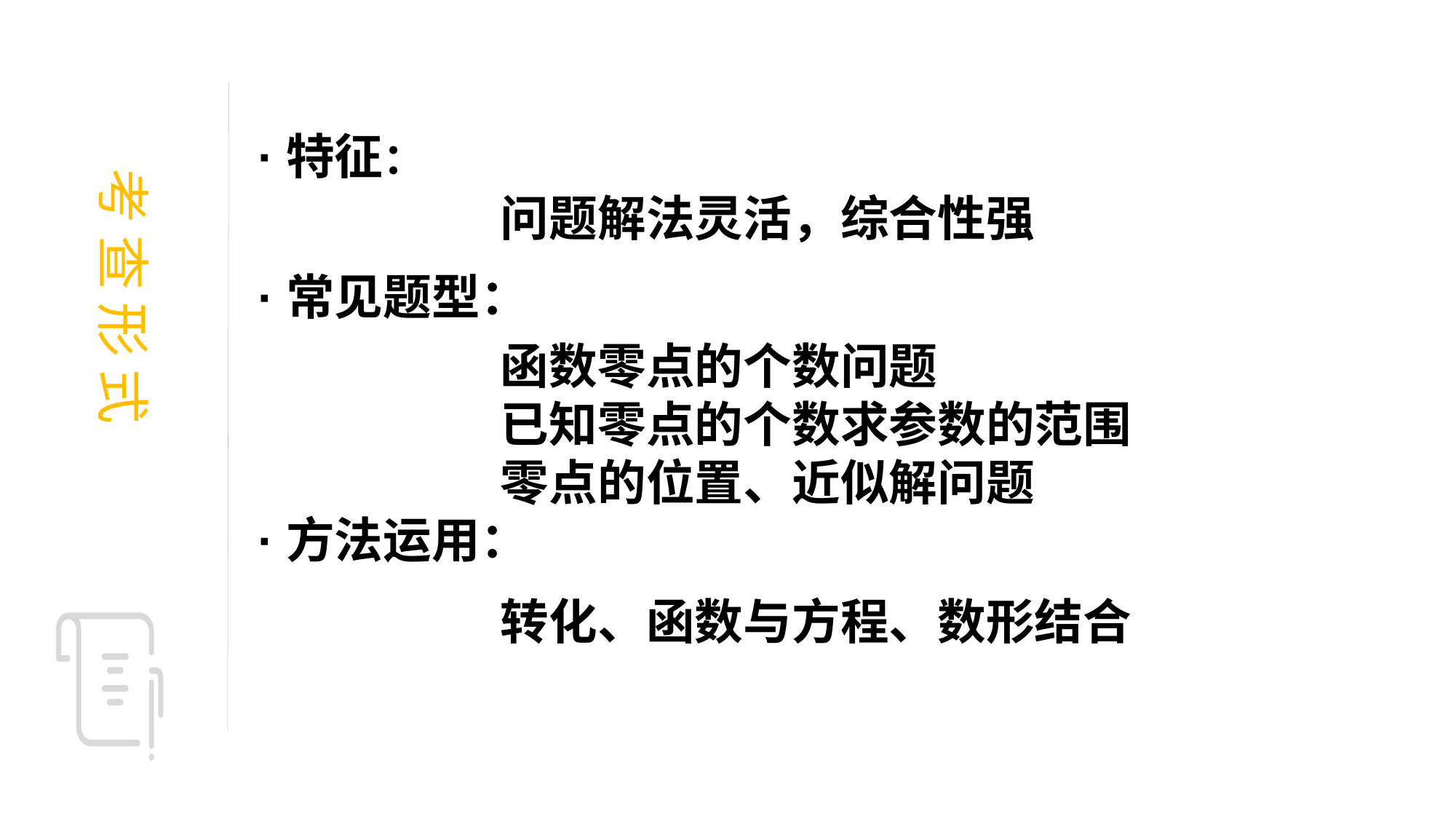

·特征：
考 查 形 式
问题解法灵活，综合性强
·常见题型：
函数零点的个数问题
已知零点的个数求参数的范围
零点的位置、近似解问题
·方法运用：
转化、函数与方程、数形结合